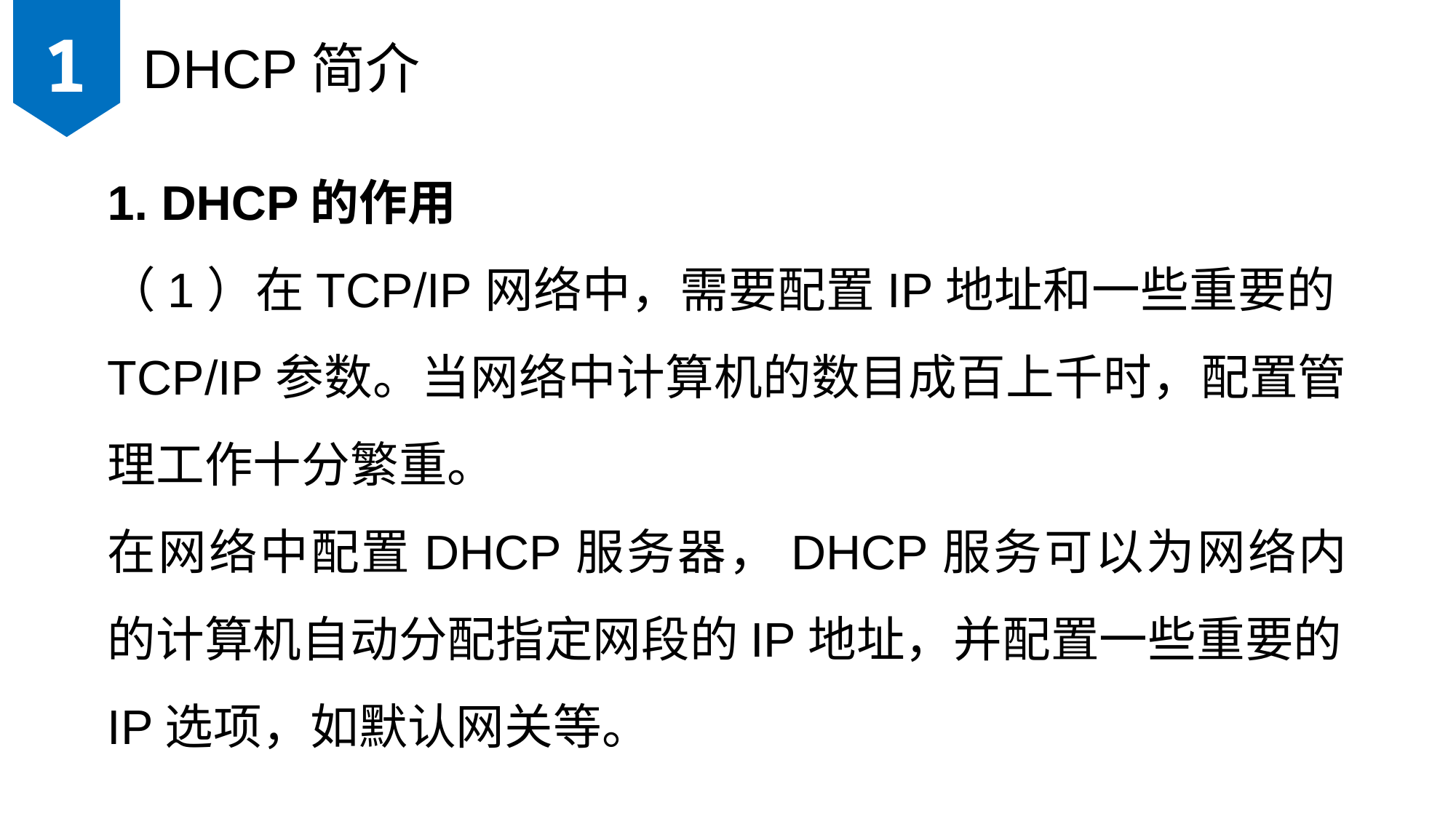

1

DHCP简介
1. DHCP的作用
（1）在TCP/IP网络中，需要配置IP地址和一些重要的TCP/IP参数。当网络中计算机的数目成百上千时，配置管理工作十分繁重。
在网络中配置DHCP服务器，DHCP服务可以为网络内的计算机自动分配指定网段的IP地址，并配置一些重要的IP选项，如默认网关等。